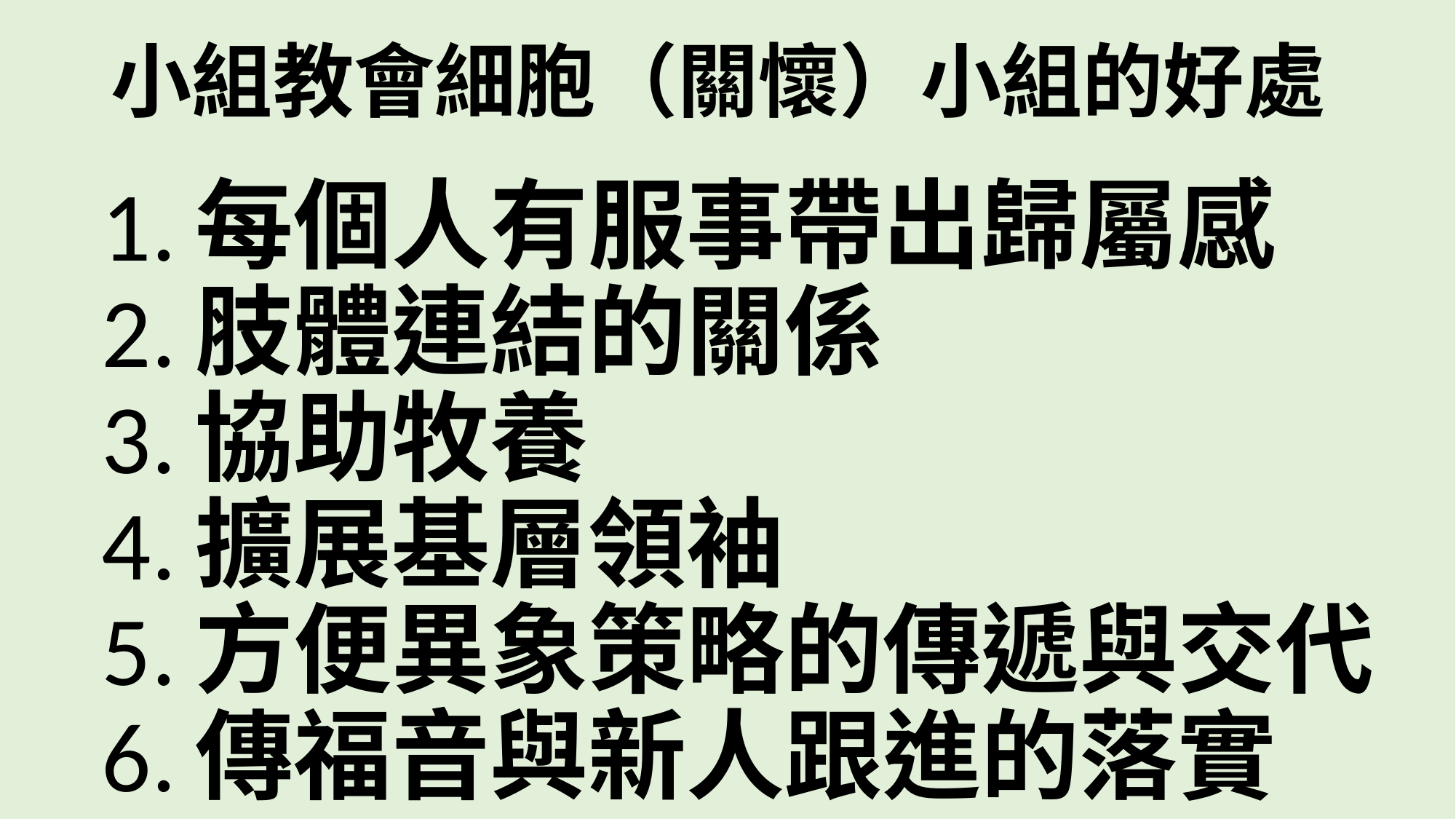

# 小組教會細胞（關懷）小組的好處
1.每個人有服事帶出歸屬感
2.肢體連結的關係
3.協助牧養
4.擴展基層領袖
5.方便異象策略的傳遞與交代
6.傳福音與新人跟進的落實